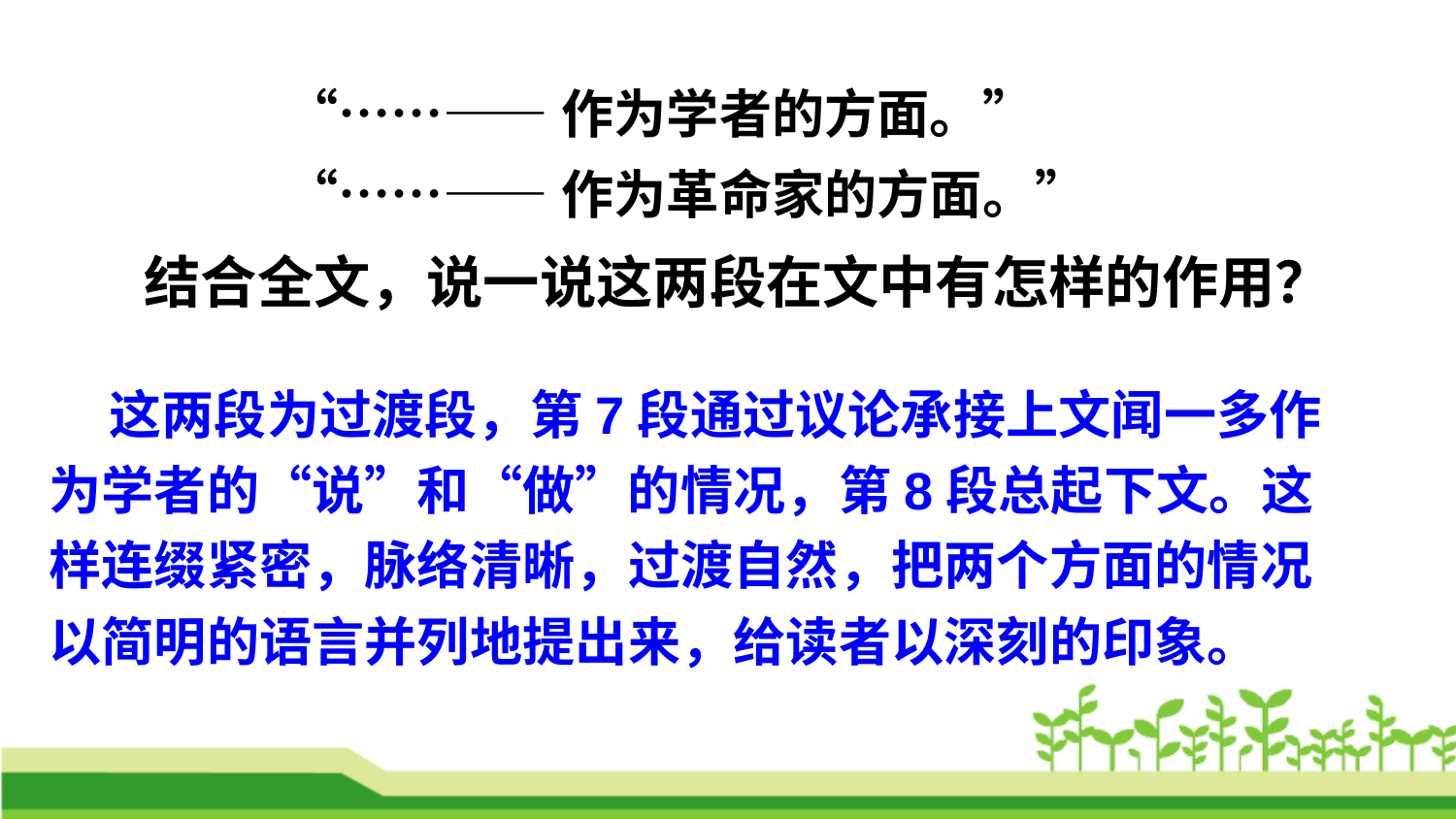

“……——作为学者的方面。”
“……——作为革命家的方面。”
结合全文，说一说这两段在文中有怎样的作用？
    这两段为过渡段，第7段通过议论承接上文闻一多作为学者的“说”和“做”的情况，第8段总起下文。这样连缀紧密，脉络清晰，过渡自然，把两个方面的情况以简明的语言并列地提出来，给读者以深刻的印象。